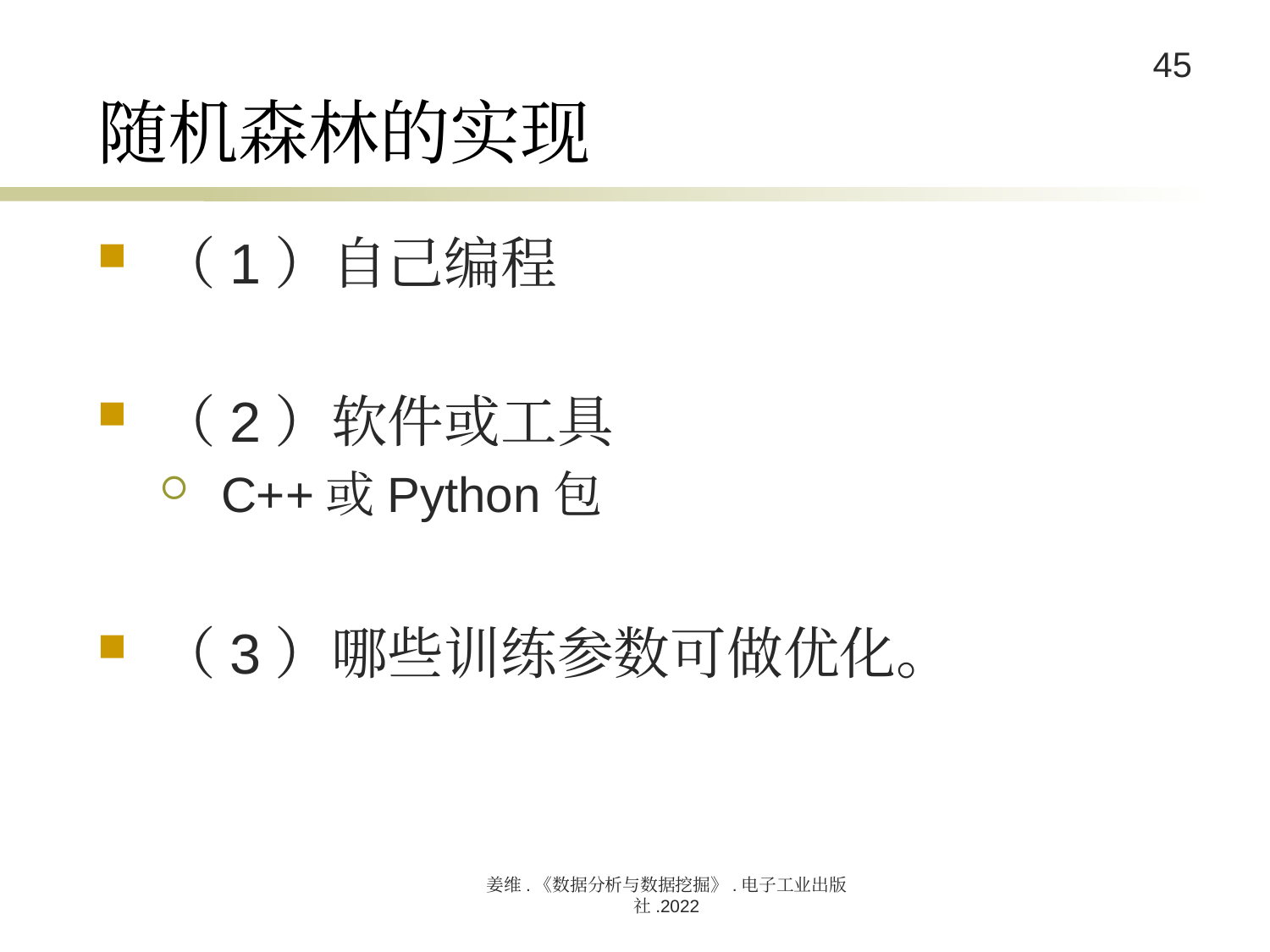

# 随机森林的实现
（1）自己编程

（2）软件或工具
C++或Python包

（3）哪些训练参数可做优化。
姜维.《数据分析与数据挖掘》.电子工业出版社.2022